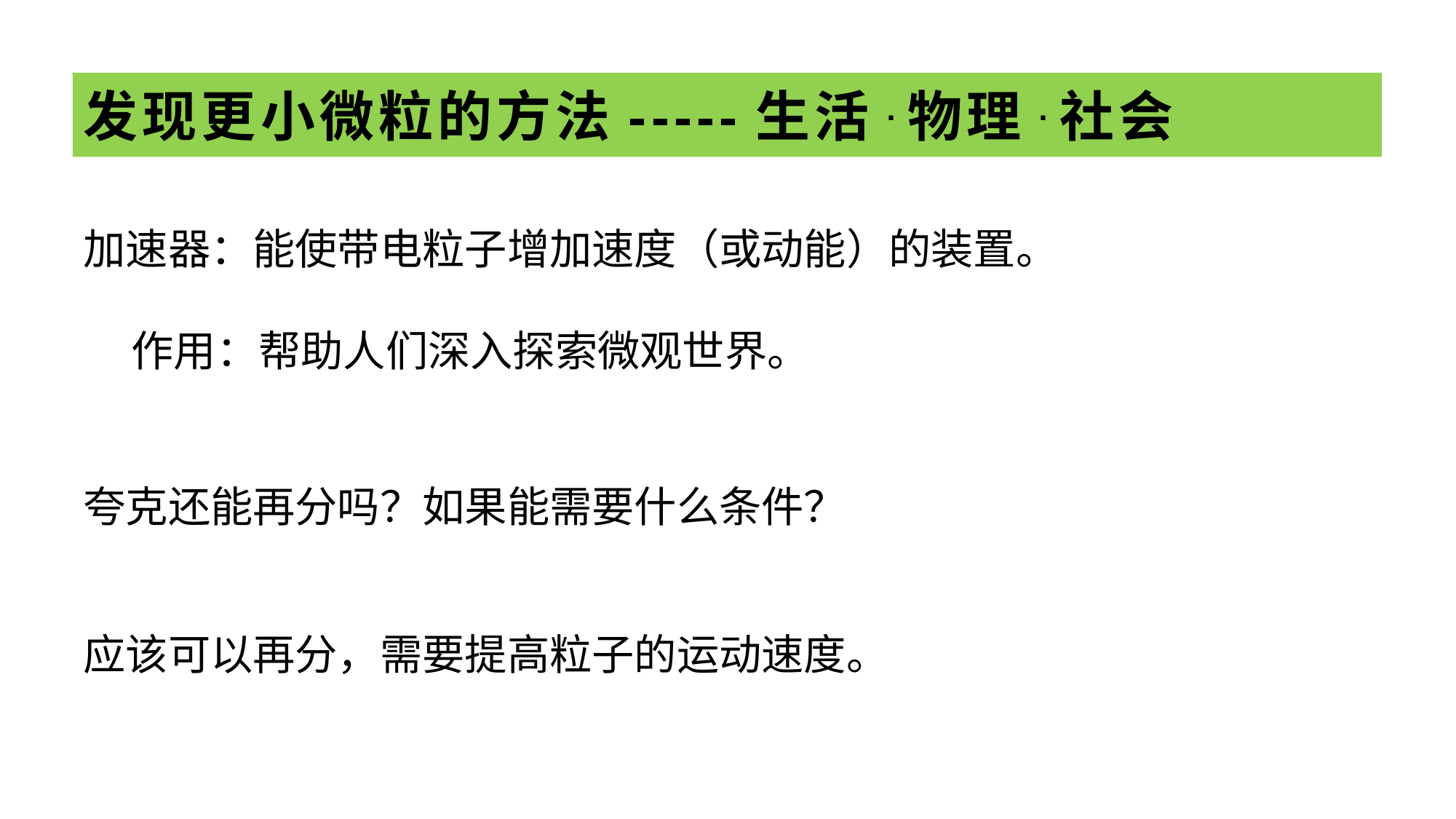

# 发现更小微粒的方法-----生活.物理.社会
加速器：能使带电粒子增加速度（或动能）的装置。
    作用：帮助人们深入探索微观世界。
夸克还能再分吗？如果能需要什么条件？
应该可以再分，需要提高粒子的运动速度。